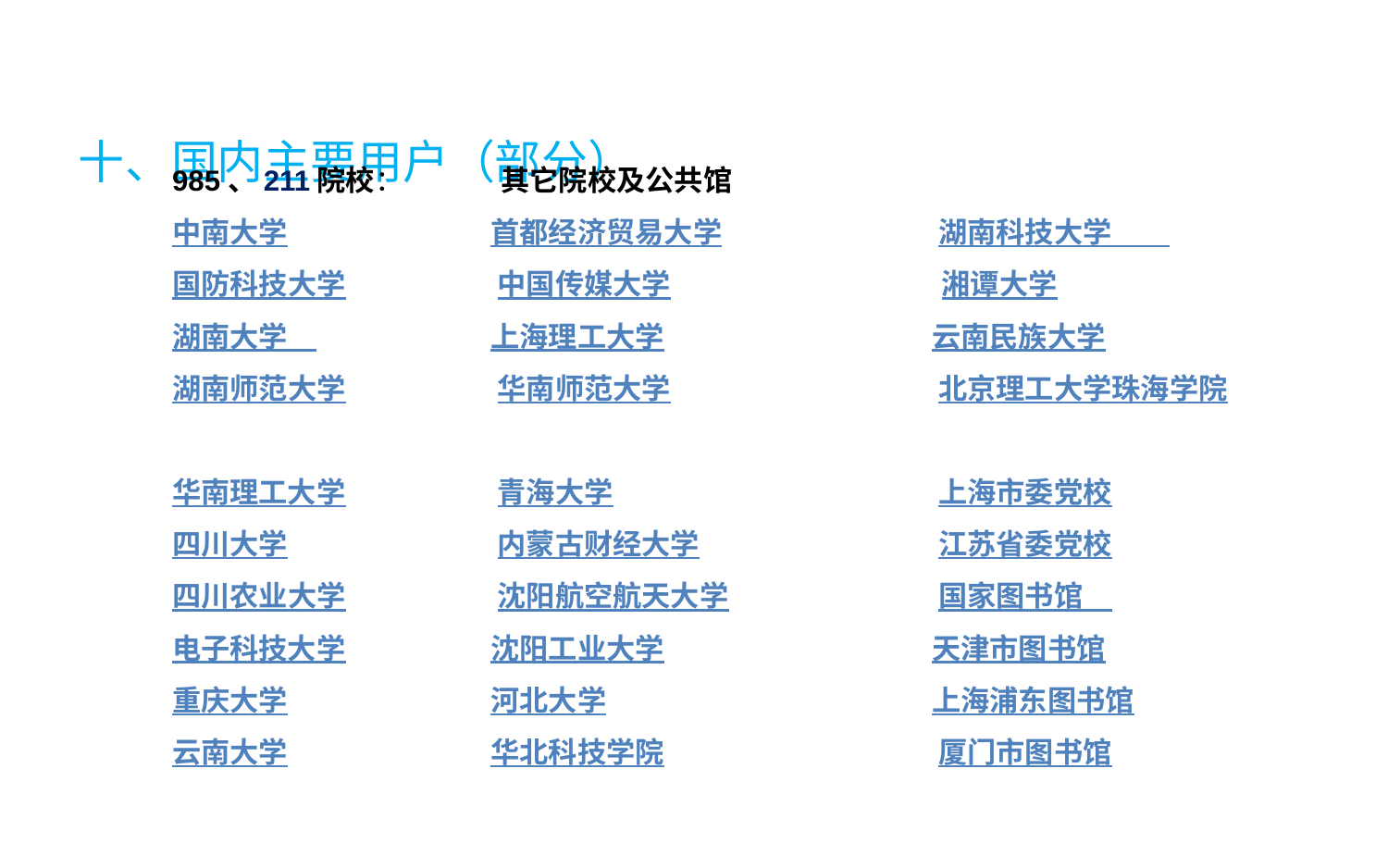

十、国内主要用户（部分）
985、211院校：               其它院校及公共馆
中南大学　　　　　         首都经济贸易大学　　                    　湖南科技大学
国防科技大学　　　          中国传媒大学　　　　                        湘谭大学
湖南大学　　　　　         上海理工大学　　　　　                   云南民族大学
湖南师范大学　　　          华南师范大学　　　　　                   北京理工大学珠海学院
华南理工大学　　　          青海大学　　　　　　　                   上海市委党校
四川大学　　　　　          内蒙古财经大学　　　　                   江苏省委党校
四川农业大学　　　          沈阳航空航天大学　　　                   国家图书馆
电子科技大学　　　         沈阳工业大学　　　　　                   天津市图书馆
重庆大学　　　　　         河北大学　　　　　　　                   上海浦东图书馆
云南大学　　　　　         华北科技学院　　　　　                    厦门市图书馆